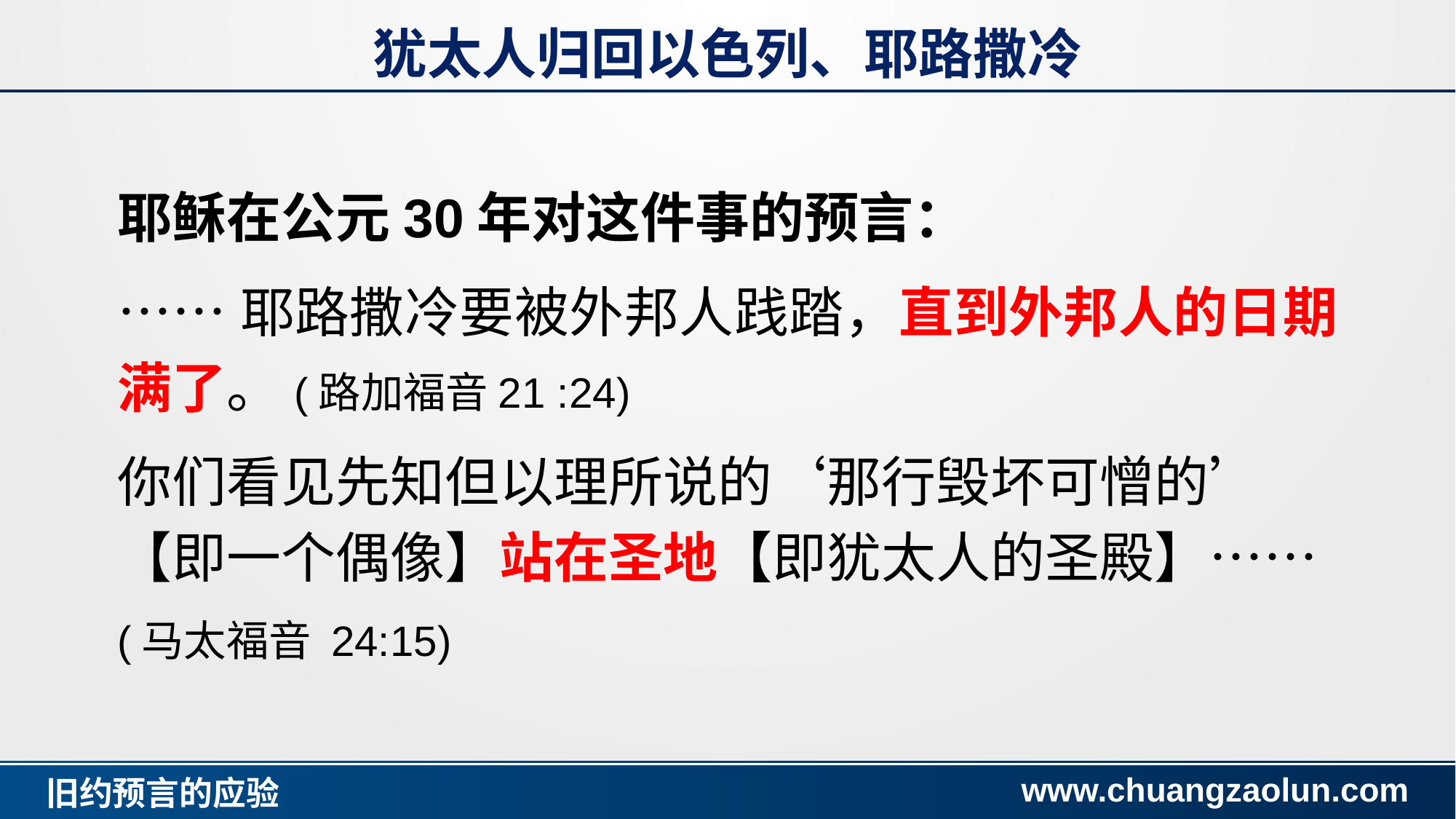

犹太人归回以色列、耶路撒冷
耶稣在公元30年对这件事的预言：
……耶路撒冷要被外邦人践踏，直到外邦人的日期满了。(路加福音21 :24)
你们看见先知但以理所说的‘那行毁坏可憎的’【即一个偶像】站在圣地【即犹太人的圣殿】…… (马太福音 24:15)